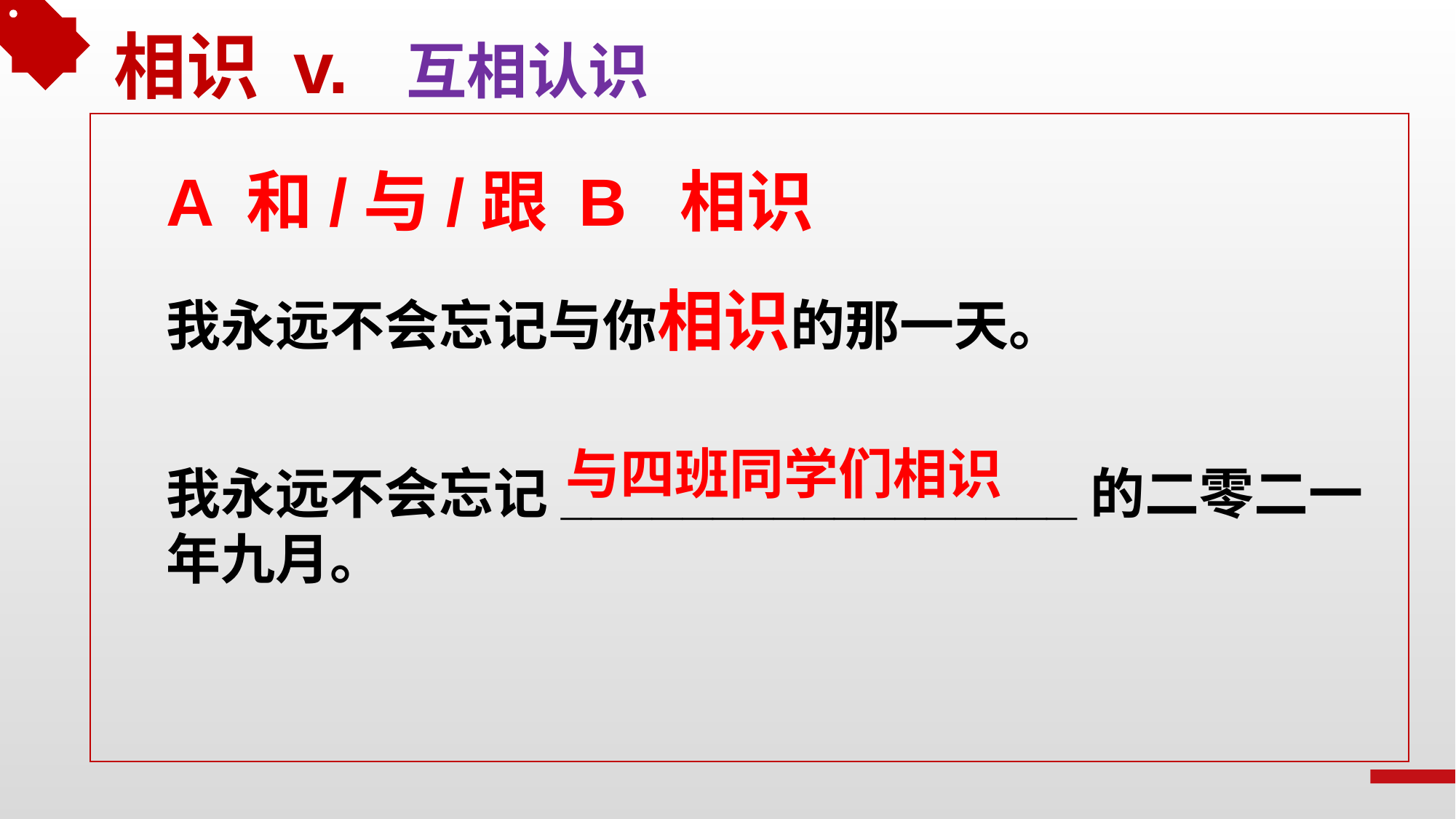

相识 v.  互相认识

A 和/与/跟 B  相识
我永远不会忘记与你相识的那一天。
与四班同学们相识
我永远不会忘记_________________的二零二一年九月。